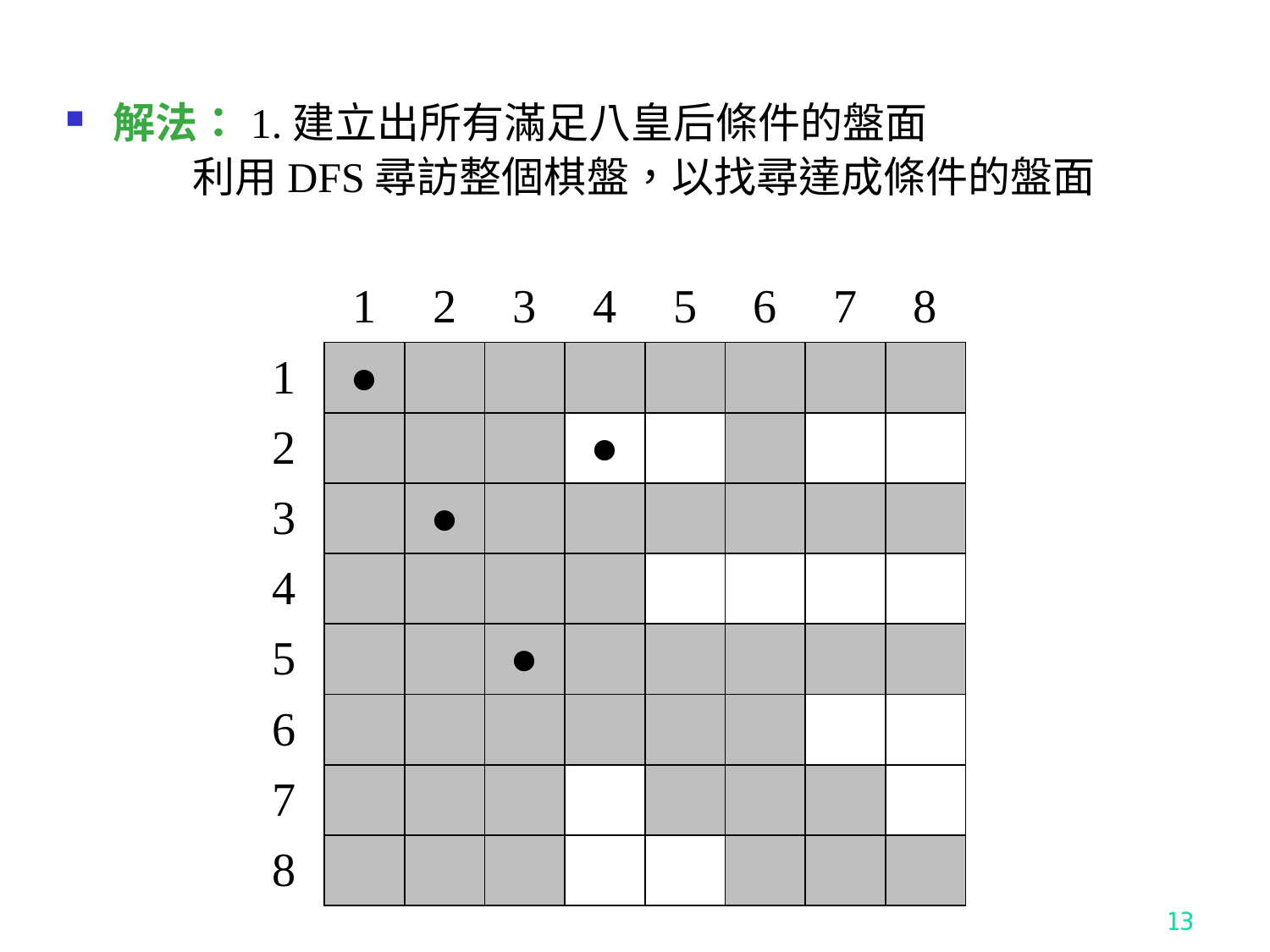

解法：1.建立出所有滿足八皇后條件的盤面
	利用DFS尋訪整個棋盤，以找尋達成條件的盤面
|  | 1 | 2 | 3 | 4 | 5 | 6 | 7 | 8 |
| --- | --- | --- | --- | --- | --- | --- | --- | --- |
| 1 | ● |  |  |  |  |  |  |  |
| 2 |  |  |  | ● |  |  |  |  |
| 3 |  | ● |  |  |  |  |  |  |
| 4 |  |  |  |  |  |  |  |  |
| 5 |  |  | ● |  |  |  |  |  |
| 6 |  |  |  |  |  |  |  |  |
| 7 |  |  |  |  |  |  |  |  |
| 8 |  |  |  |  |  |  |  |  |
13